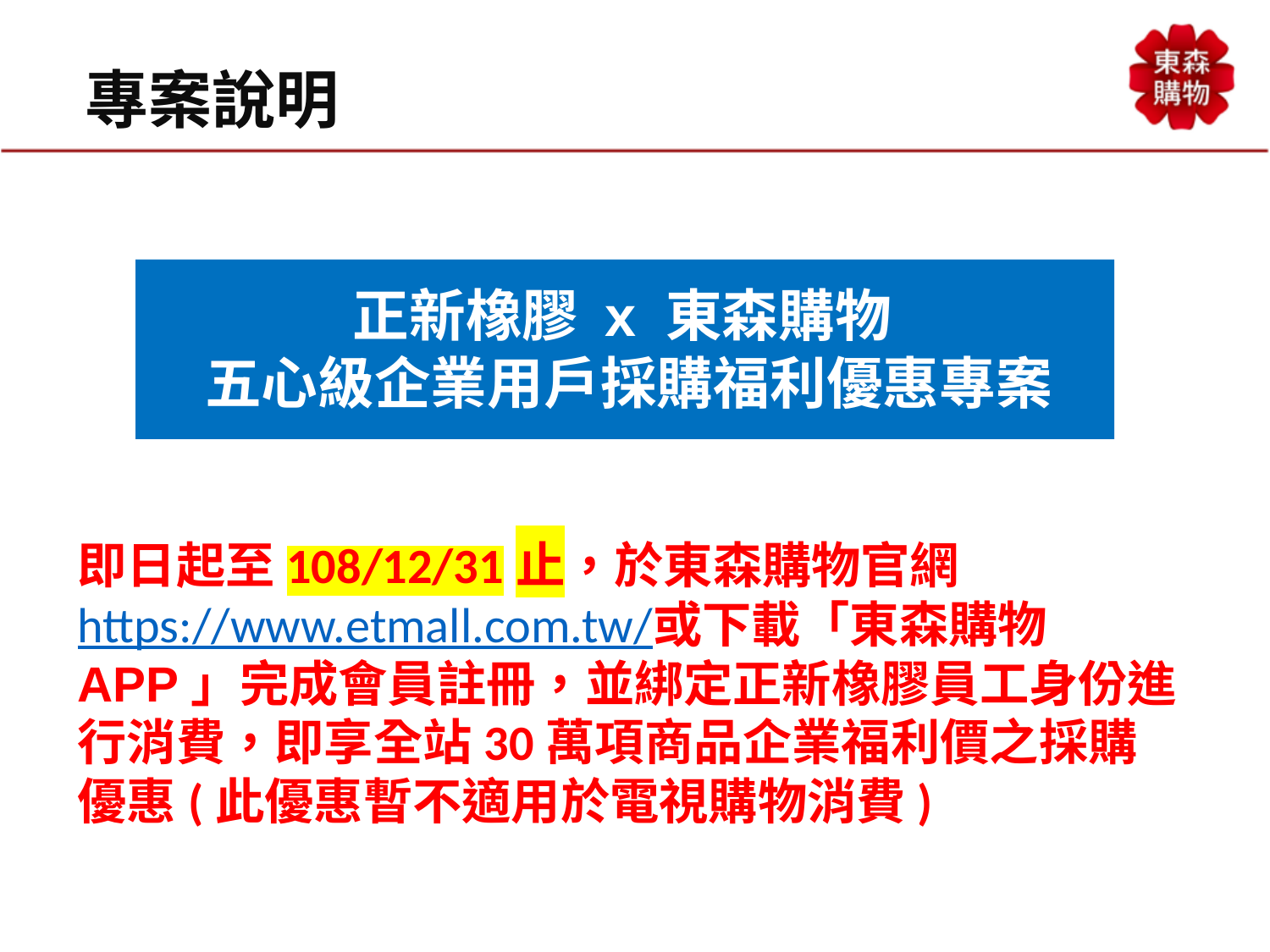

# 專案說明

正新橡膠 x 東森購物
五心級企業用戶採購福利優惠專案

即日起至108/12/31止，於東森購物官網https://www.etmall.com.tw/或下載「東森購物APP」完成會員註冊，並綁定正新橡膠員工身份進行消費，即享全站30萬項商品企業福利價之採購優惠(此優惠暫不適用於電視購物消費)